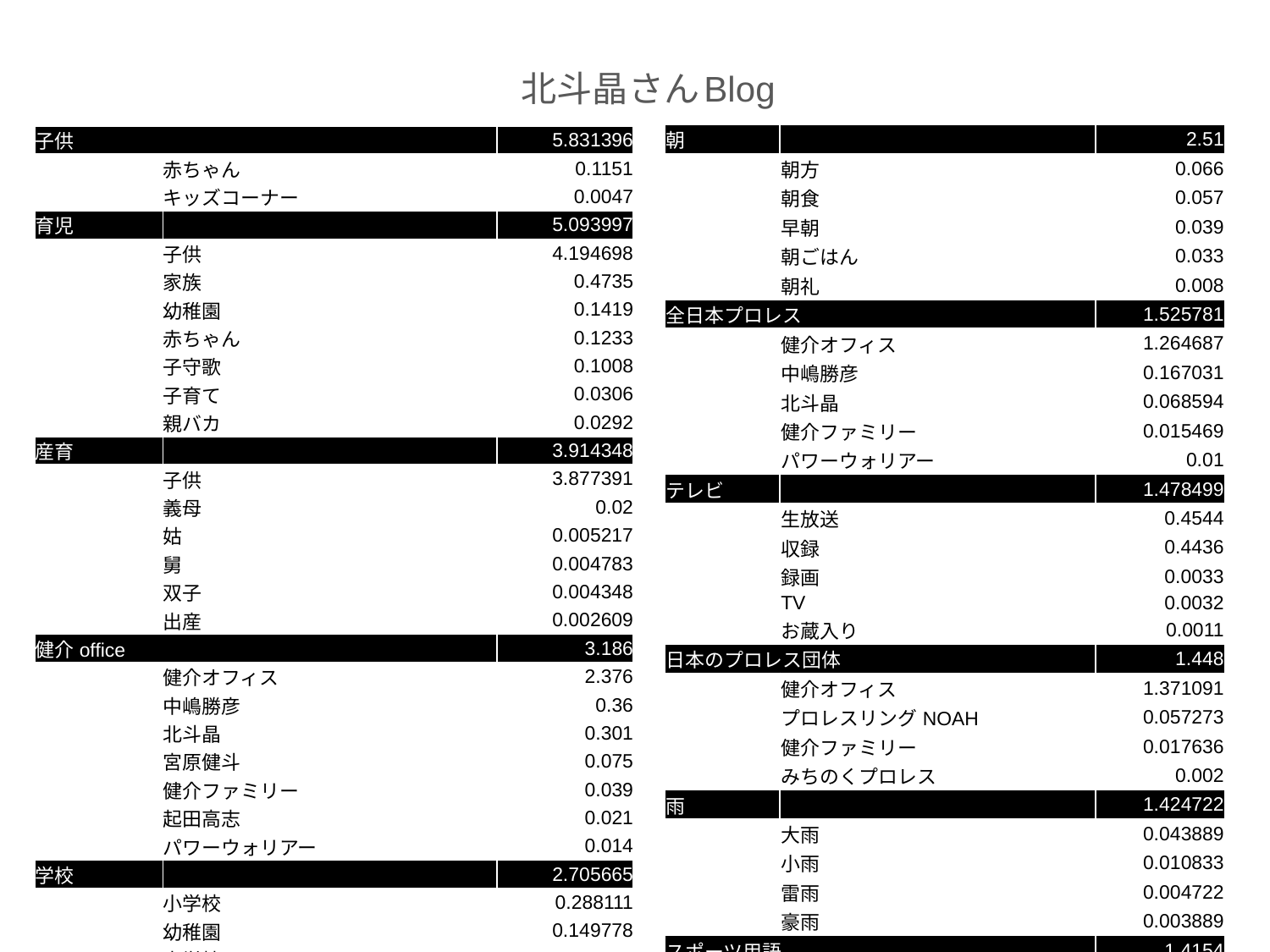

# 北斗晶さんBlog
| 朝 |  | 2.51 |
| --- | --- | --- |
|  | 朝方 | 0.066 |
|  | 朝食 | 0.057 |
|  | 早朝 | 0.039 |
|  | 朝ごはん | 0.033 |
|  | 朝礼 | 0.008 |
| 全日本プロレス |  | 1.525781 |
|  | 健介オフィス | 1.264687 |
|  | 中嶋勝彦 | 0.167031 |
|  | 北斗晶 | 0.068594 |
|  | 健介ファミリー | 0.015469 |
|  | パワーウォリアー | 0.01 |
| テレビ |  | 1.478499 |
|  | 生放送 | 0.4544 |
|  | 収録 | 0.4436 |
|  | 録画 | 0.0033 |
|  | TV | 0.0032 |
|  | お蔵入り | 0.0011 |
| 日本のプロレス団体 |  | 1.448 |
|  | 健介オフィス | 1.371091 |
|  | プロレスリングNOAH | 0.057273 |
|  | 健介ファミリー | 0.017636 |
|  | みちのくプロレス | 0.002 |
| 雨 |  | 1.424722 |
|  | 大雨 | 0.043889 |
|  | 小雨 | 0.010833 |
|  | 雷雨 | 0.004722 |
|  | 豪雨 | 0.003889 |
| スポーツ用語 |  | 1.4154 |
|  | 試合 | 0.7097 |
|  | ホームタウン | 0.5013 |
|  | 引退 | 0.1544 |
| 子供 |  | 5.831396 |
| --- | --- | --- |
|  | 赤ちゃん | 0.1151 |
|  | キッズコーナー | 0.0047 |
| 育児 |  | 5.093997 |
|  | 子供 | 4.194698 |
|  | 家族 | 0.4735 |
|  | 幼稚園 | 0.1419 |
|  | 赤ちゃん | 0.1233 |
|  | 子守歌 | 0.1008 |
|  | 子育て | 0.0306 |
|  | 親バカ | 0.0292 |
| 産育 |  | 3.914348 |
|  | 子供 | 3.877391 |
|  | 義母 | 0.02 |
|  | 姑 | 0.005217 |
|  | 舅 | 0.004783 |
|  | 双子 | 0.004348 |
|  | 出産 | 0.002609 |
| 健介office |  | 3.186 |
|  | 健介オフィス | 2.376 |
|  | 中嶋勝彦 | 0.36 |
|  | 北斗晶 | 0.301 |
|  | 宮原健斗 | 0.075 |
|  | 健介ファミリー | 0.039 |
|  | 起田高志 | 0.021 |
|  | パワーウォリアー | 0.014 |
| 学校 |  | 2.705665 |
|  | 小学校 | 0.288111 |
|  | 幼稚園 | 0.149778 |
|  | 中学校 | 0.058889 |
|  | 通学班 | 0.038889 |
|  | 小中学生 | 0.008889 |
|  | 中学 | 0.004556 |